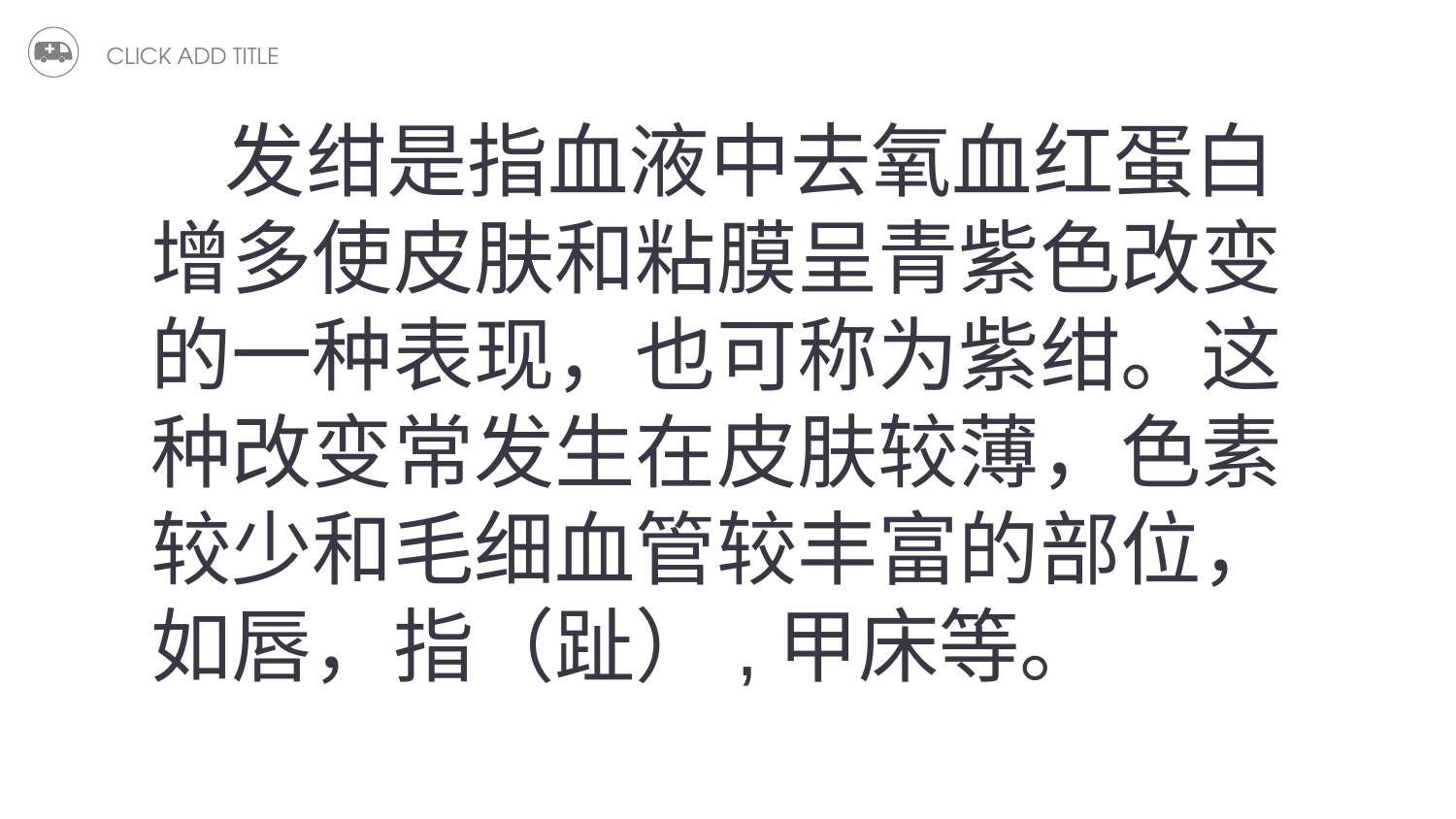

发绀是指血液中去氧血红蛋白增多使皮肤和粘膜呈青紫色改变的一种表现，也可称为紫绀。这种改变常发生在皮肤较薄，色素较少和毛细血管较丰富的部位，如唇，指（趾）,甲床等。